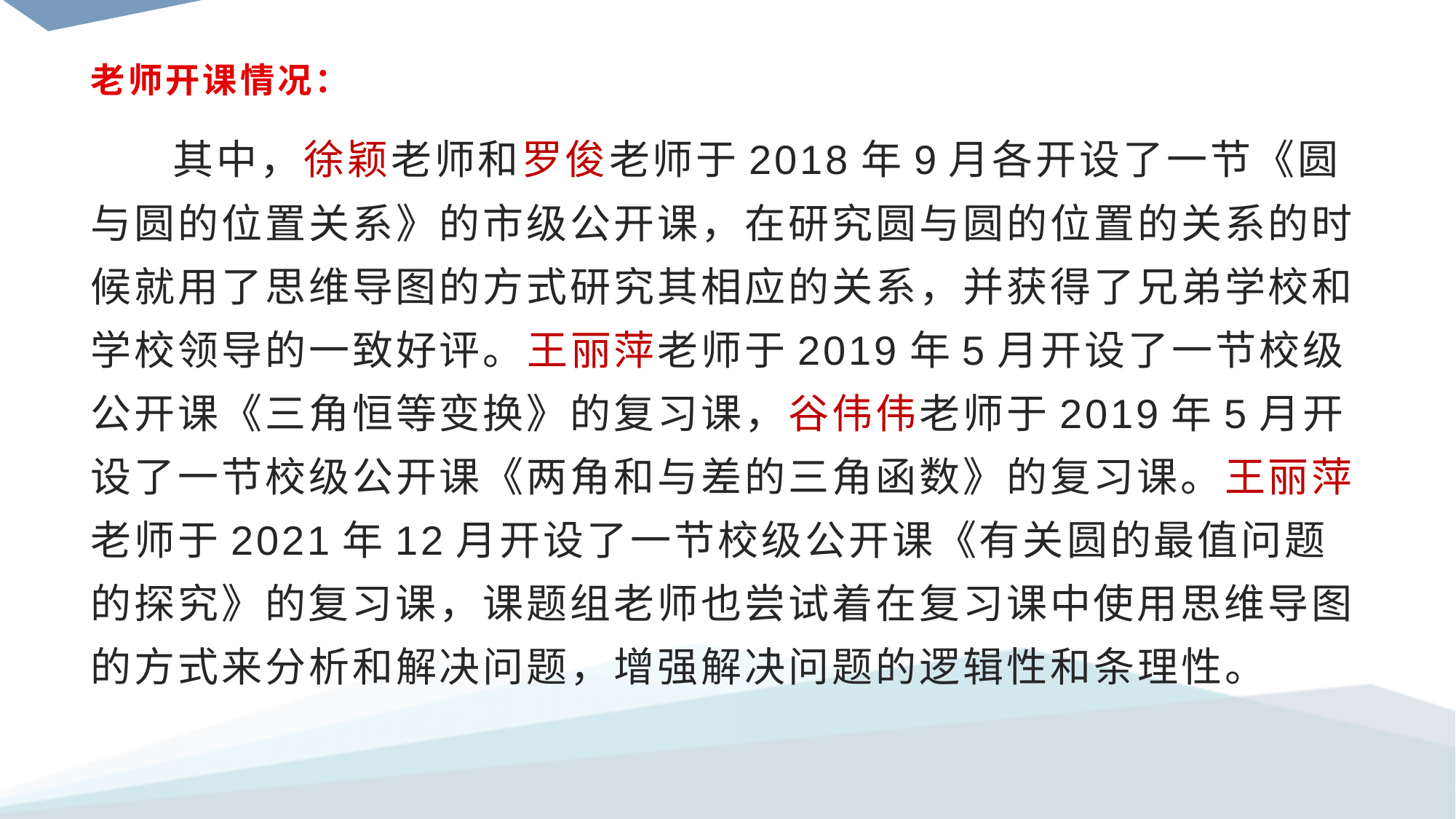

# 老师开课情况：
      其中，徐颖老师和罗俊老师于2018年9月各开设了一节《圆与圆的位置关系》的市级公开课，在研究圆与圆的位置的关系的时候就用了思维导图的方式研究其相应的关系，并获得了兄弟学校和学校领导的一致好评。王丽萍老师于2019年5月开设了一节校级公开课《三角恒等变换》的复习课，谷伟伟老师于2019年5月开设了一节校级公开课《两角和与差的三角函数》的复习课。王丽萍老师于2021年12月开设了一节校级公开课《有关圆的最值问题的探究》的复习课，课题组老师也尝试着在复习课中使用思维导图的方式来分析和解决问题，增强解决问题的逻辑性和条理性。